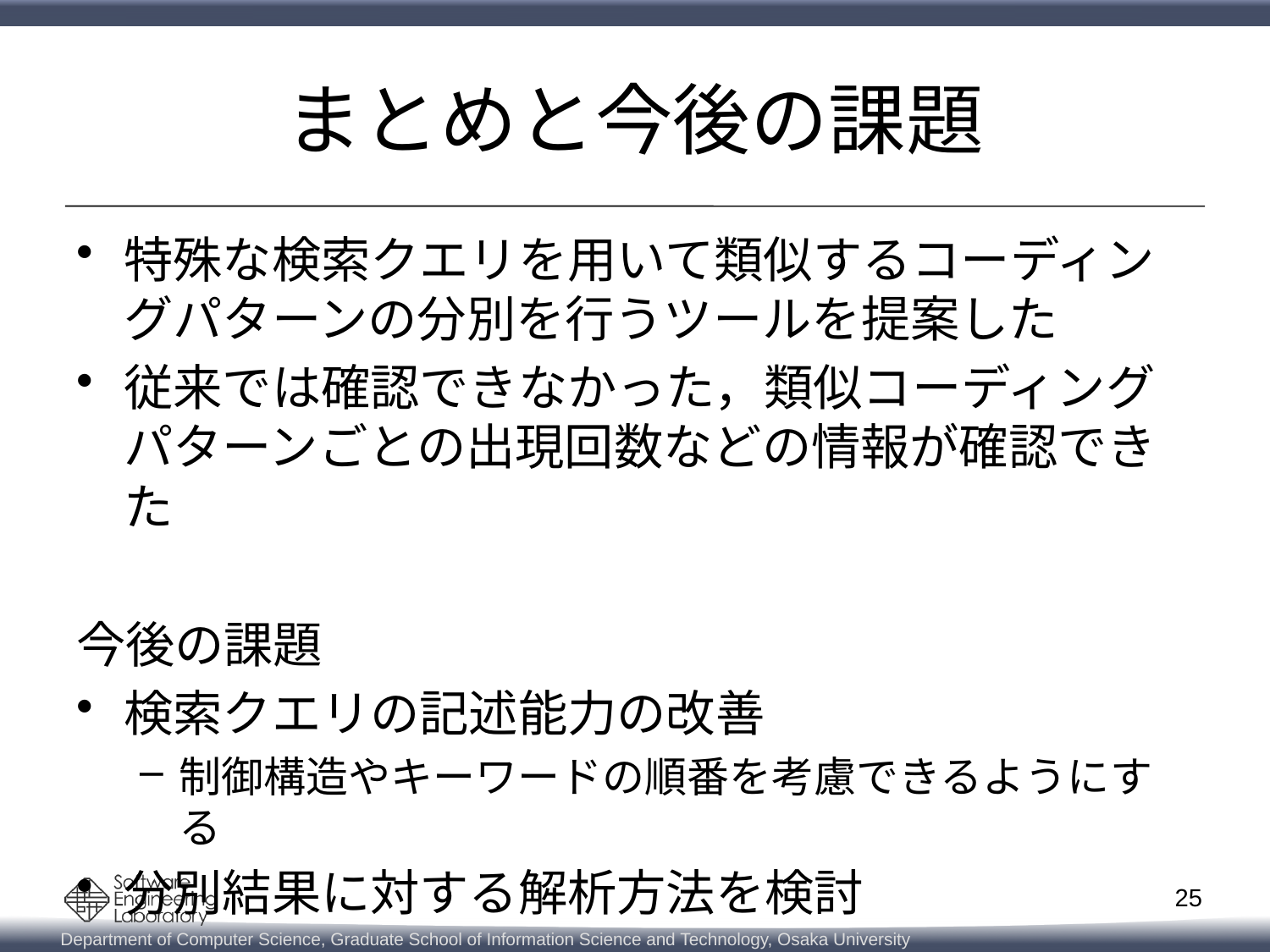

# まとめと今後の課題
特殊な検索クエリを用いて類似するコーディングパターンの分別を行うツールを提案した
従来では確認できなかった，類似コーディングパターンごとの出現回数などの情報が確認できた

今後の課題
検索クエリの記述能力の改善
制御構造やキーワードの順番を考慮できるようにする
分別結果に対する解析方法を検討
25